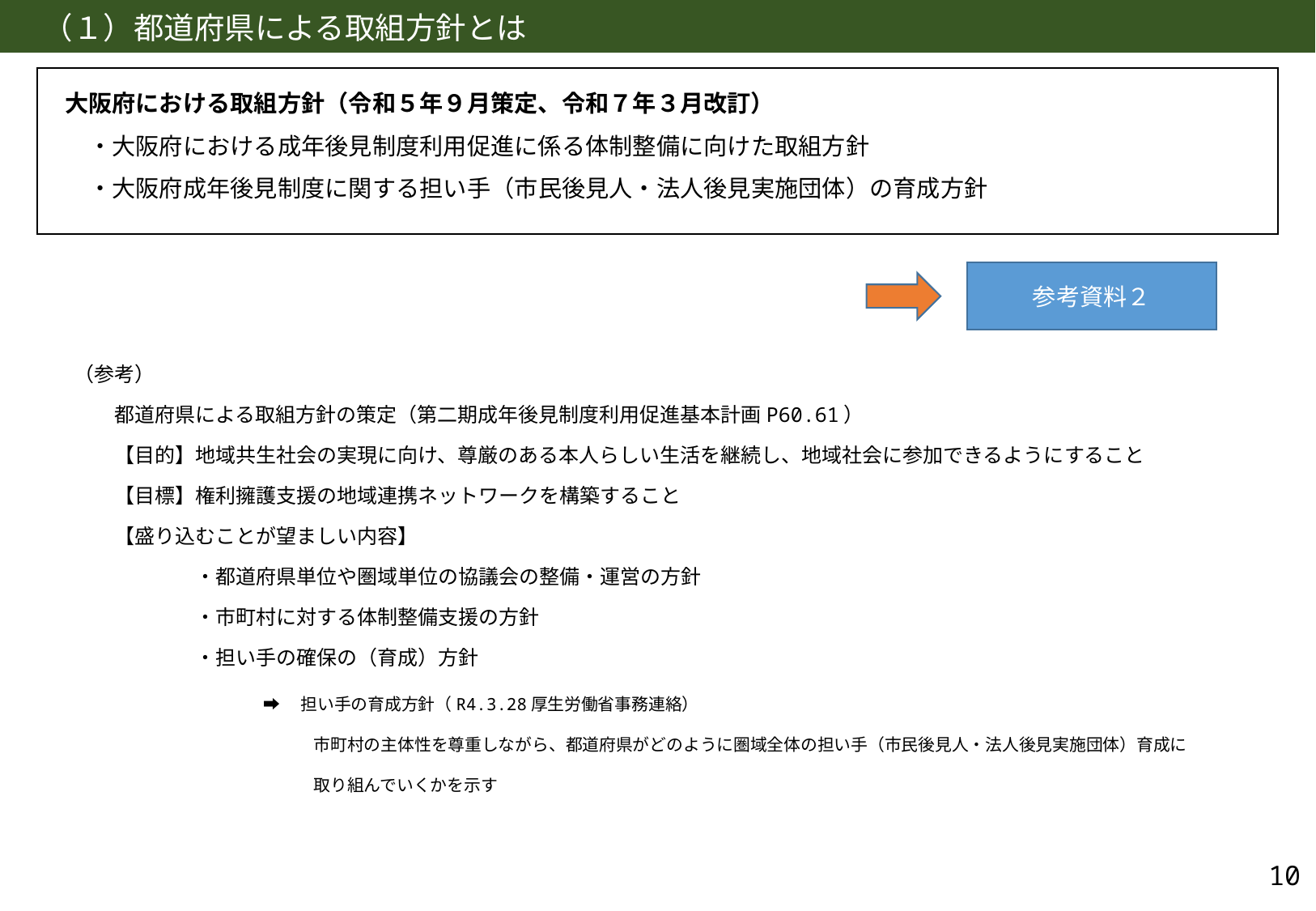

# （１）都道府県による取組方針とは

大阪府における取組方針（令和５年９月策定、令和７年３月改訂）
　・大阪府における成年後見制度利用促進に係る体制整備に向けた取組方針
　・大阪府成年後見制度に関する担い手（市民後見人・法人後見実施団体）の育成方針

参考資料２

（参考）
　　都道府県による取組方針の策定（第二期成年後見制度利用促進基本計画P60.61）
　　【目的】地域共生社会の実現に向け、尊厳のある本人らしい生活を継続し、地域社会に参加できるようにすること
　　【目標】権利擁護支援の地域連携ネットワークを構築すること
　　【盛り込むことが望ましい内容】
　　　　　　・都道府県単位や圏域単位の協議会の整備・運営の方針
　　　　　　・市町村に対する体制整備支援の方針
　　　　　　・担い手の確保の（育成）方針

➡　担い手の育成方針（R4.3.28厚生労働省事務連絡）
　　　市町村の主体性を尊重しながら、都道府県がどのように圏域全体の担い手（市民後見人・法人後見実施団体）育成に
　　　取り組んでいくかを示す
10